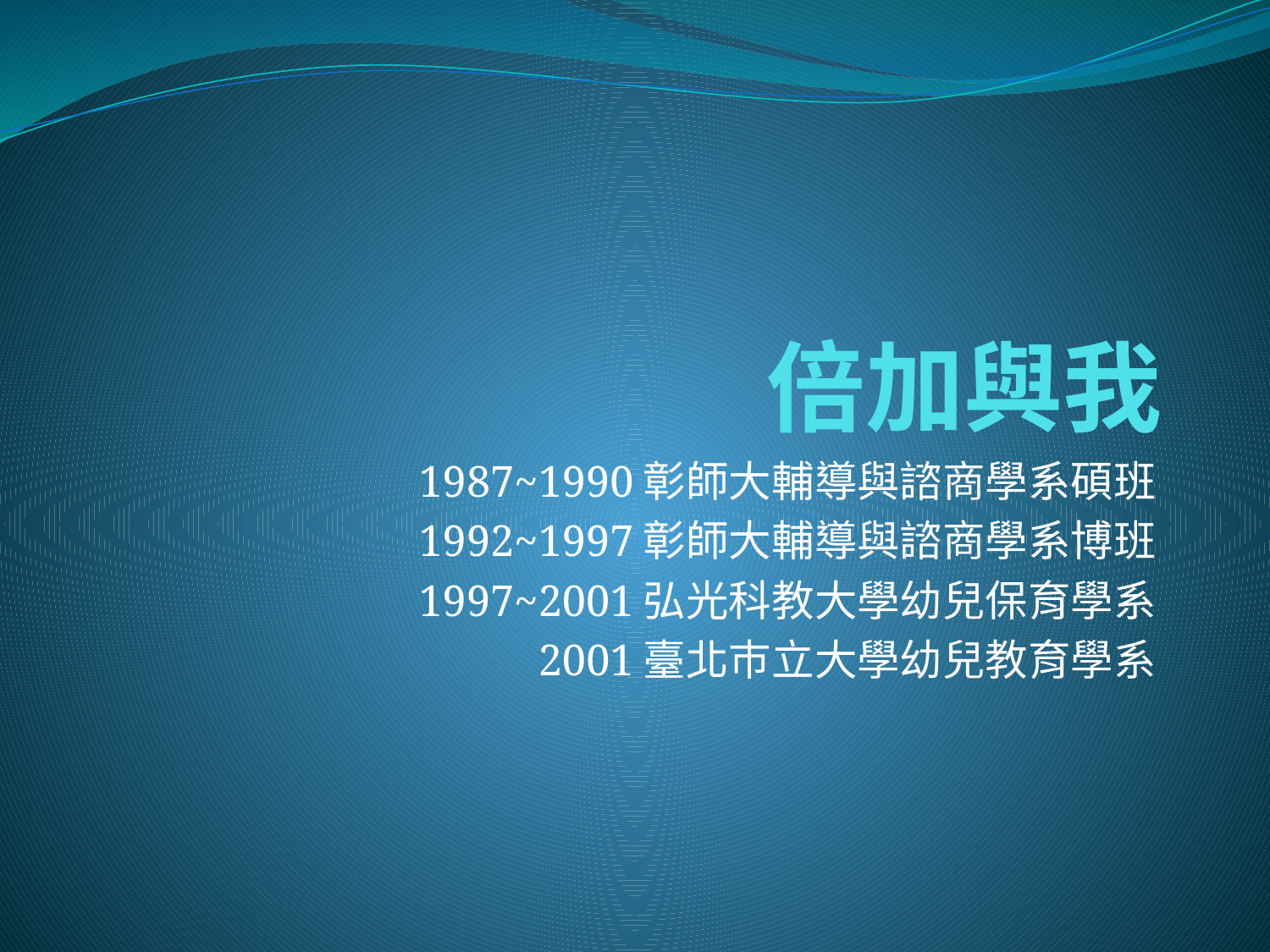

# 倍加與我
1987~1990彰師大輔導與諮商學系碩班
1992~1997彰師大輔導與諮商學系博班
1997~2001弘光科教大學幼兒保育學系
2001臺北巿立大學幼兒教育學系